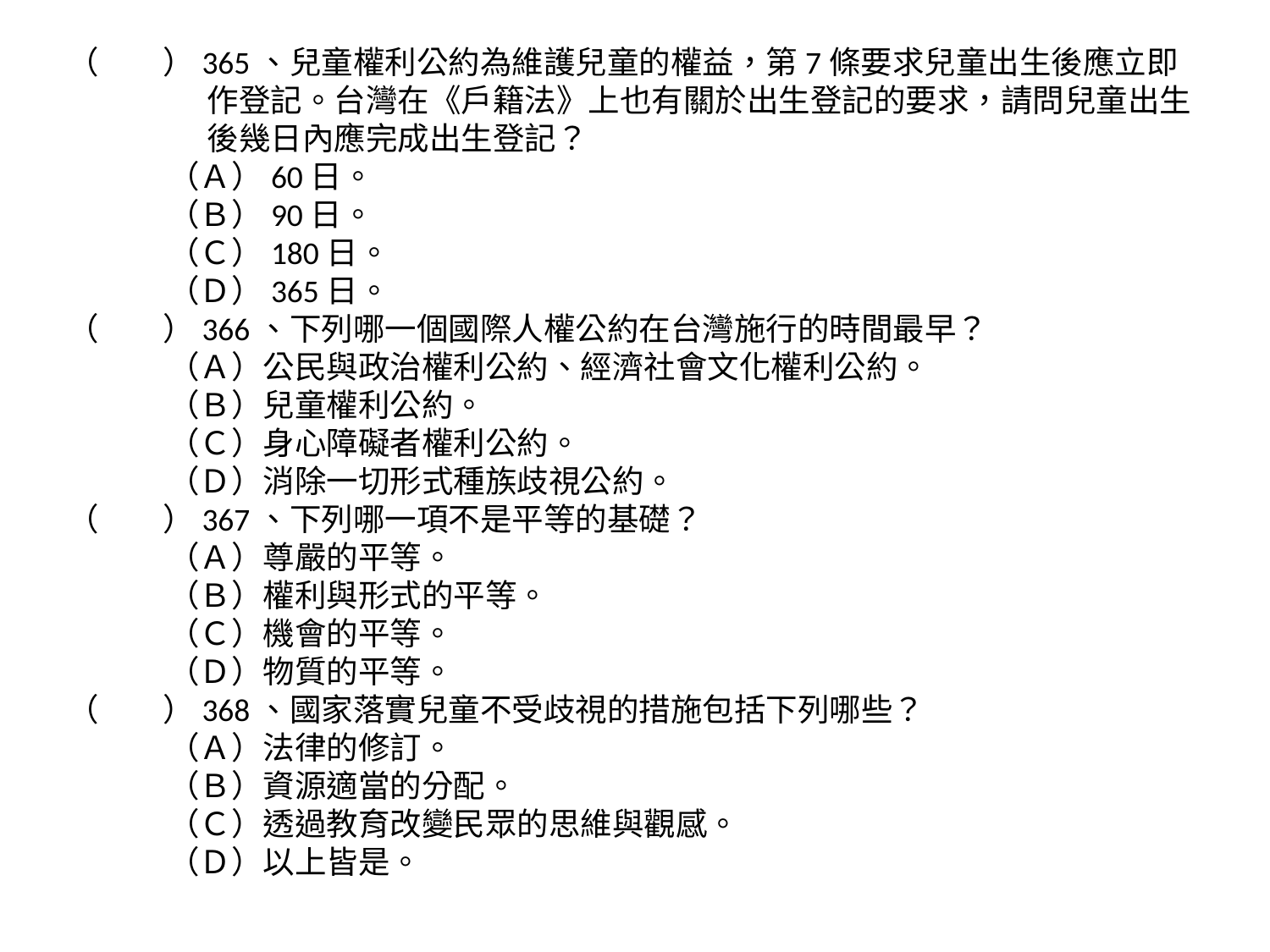

（　　）365、兒童權利公約為維護兒童的權益，第7條要求兒童出生後應立即作登記。台灣在《戶籍法》上也有關於出生登記的要求，請問兒童出生後幾日內應完成出生登記？
（Ａ）60日。
（Ｂ）90日。
（Ｃ）180日。
（Ｄ）365日。
（　　）366、下列哪一個國際人權公約在台灣施行的時間最早？
（Ａ）公民與政治權利公約、經濟社會文化權利公約。
（Ｂ）兒童權利公約。
（Ｃ）身心障礙者權利公約。
（Ｄ）消除一切形式種族歧視公約。
（　　）367、下列哪一項不是平等的基礎？
（Ａ）尊嚴的平等。
（Ｂ）權利與形式的平等。
（Ｃ）機會的平等。
（Ｄ）物質的平等。
（　　）368、國家落實兒童不受歧視的措施包括下列哪些？
（Ａ）法律的修訂。
（Ｂ）資源適當的分配。
（Ｃ）透過教育改變民眾的思維與觀感。
（Ｄ）以上皆是。